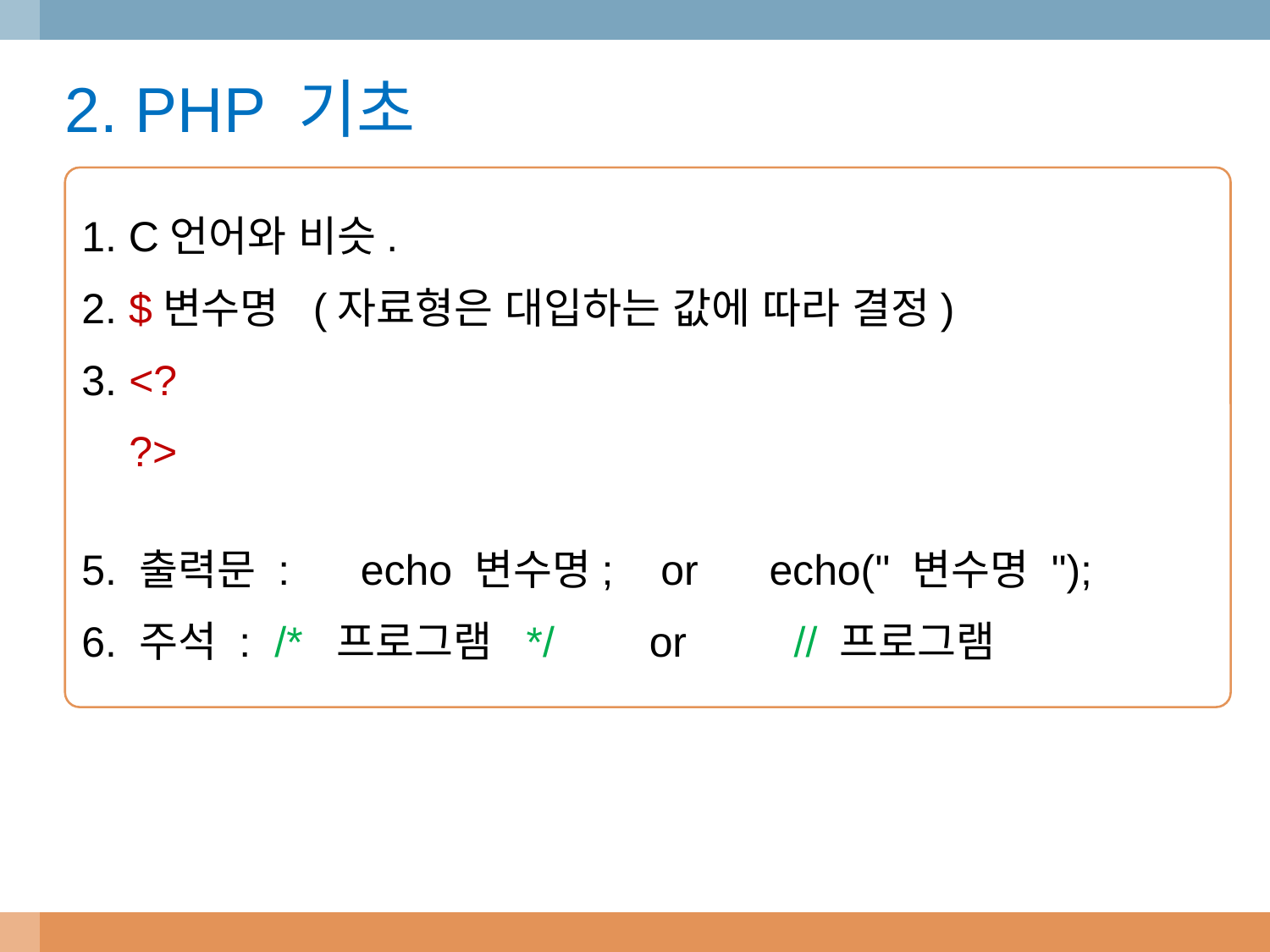

2. PHP 기초
1. C언어와 비슷.
2. $변수명  (자료형은 대입하는 값에 따라 결정)
3. <?
           php 프로그램
    ?>

4. 프로그램 끝에 세미콜론( ; ) 붙임.
5. 출력문 :      echo 변수명;    or      echo(" 변수명 ");
6. 주석 :  /*  프로그램  */        or         // 프로그램